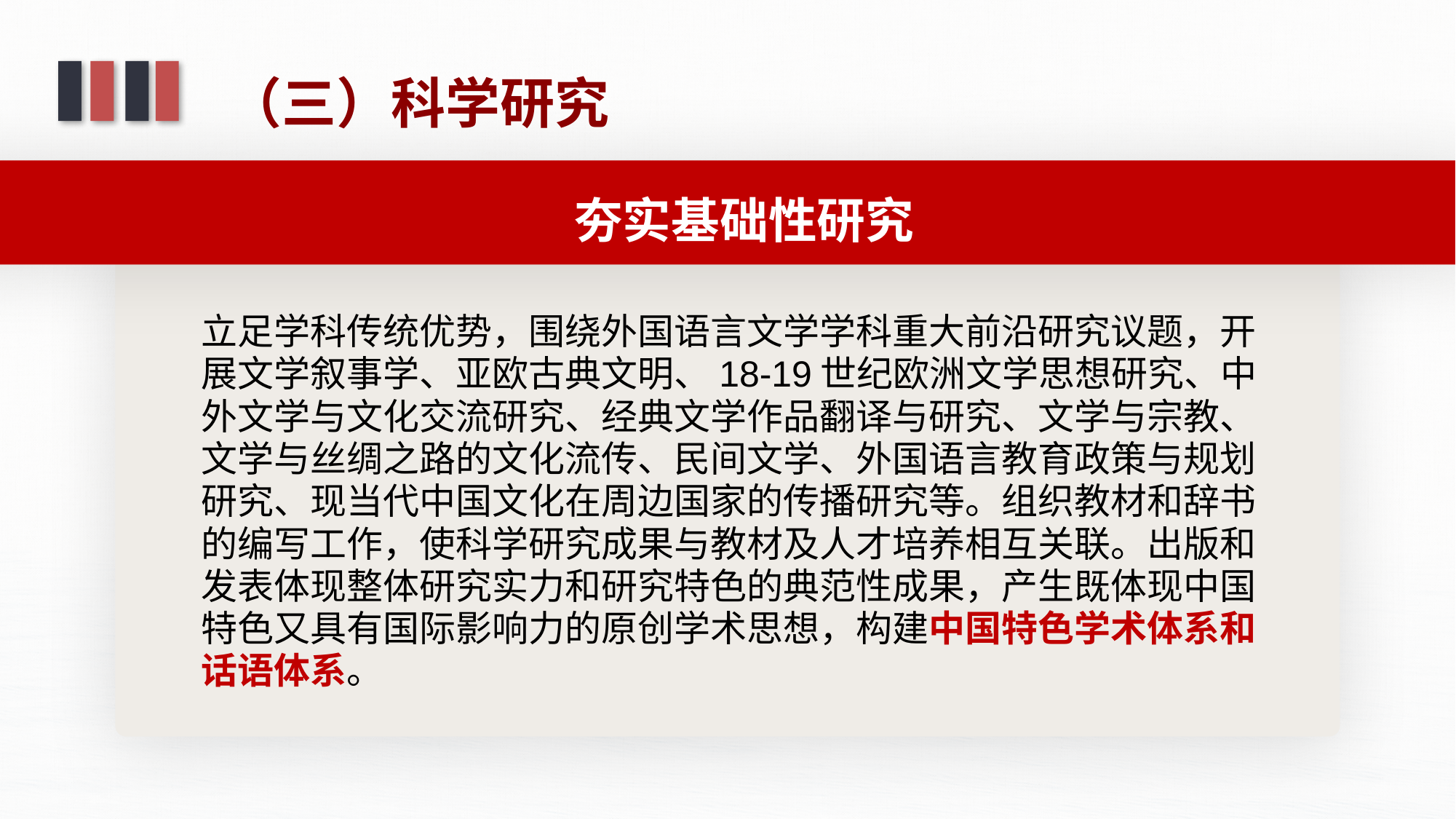

（三）科学研究

夯实基础性研究

立足学科传统优势，围绕外国语言文学学科重大前沿研究议题，开展文学叙事学、亚欧古典文明、18-19世纪欧洲文学思想研究、中外文学与文化交流研究、经典文学作品翻译与研究、文学与宗教、文学与丝绸之路的文化流传、民间文学、外国语言教育政策与规划研究、现当代中国文化在周边国家的传播研究等。组织教材和辞书的编写工作，使科学研究成果与教材及人才培养相互关联。出版和发表体现整体研究实力和研究特色的典范性成果，产生既体现中国特色又具有国际影响力的原创学术思想，构建中国特色学术体系和话语体系。